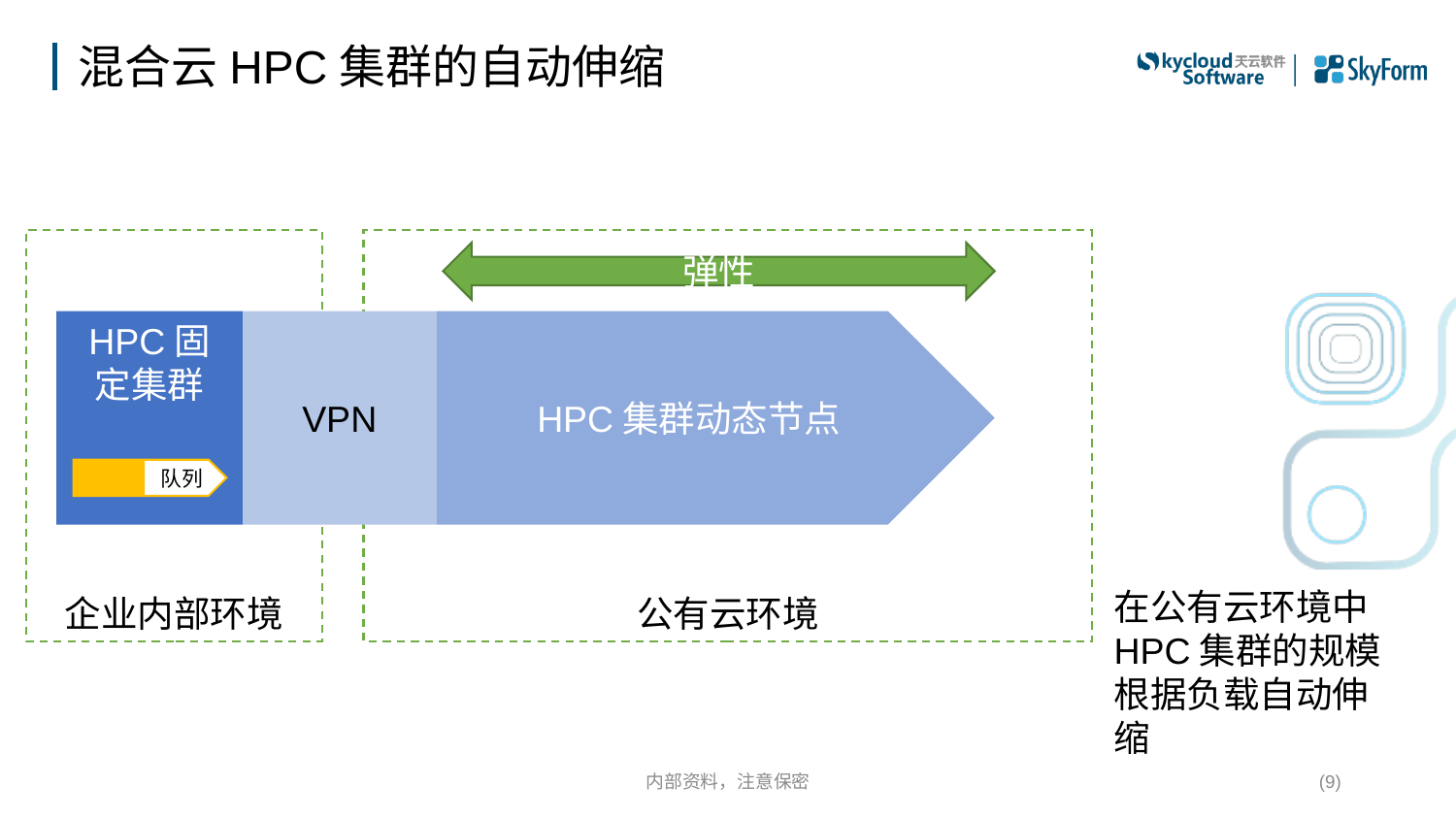

# 混合云HPC集群的自动伸缩
企业内部环境
公有云环境
弹性
HPC固定集群
VPN
HPC集群动态节点
队列

在公有云环境中HPC集群的规模根据负载自动伸缩
内部资料，注意保密
(9)